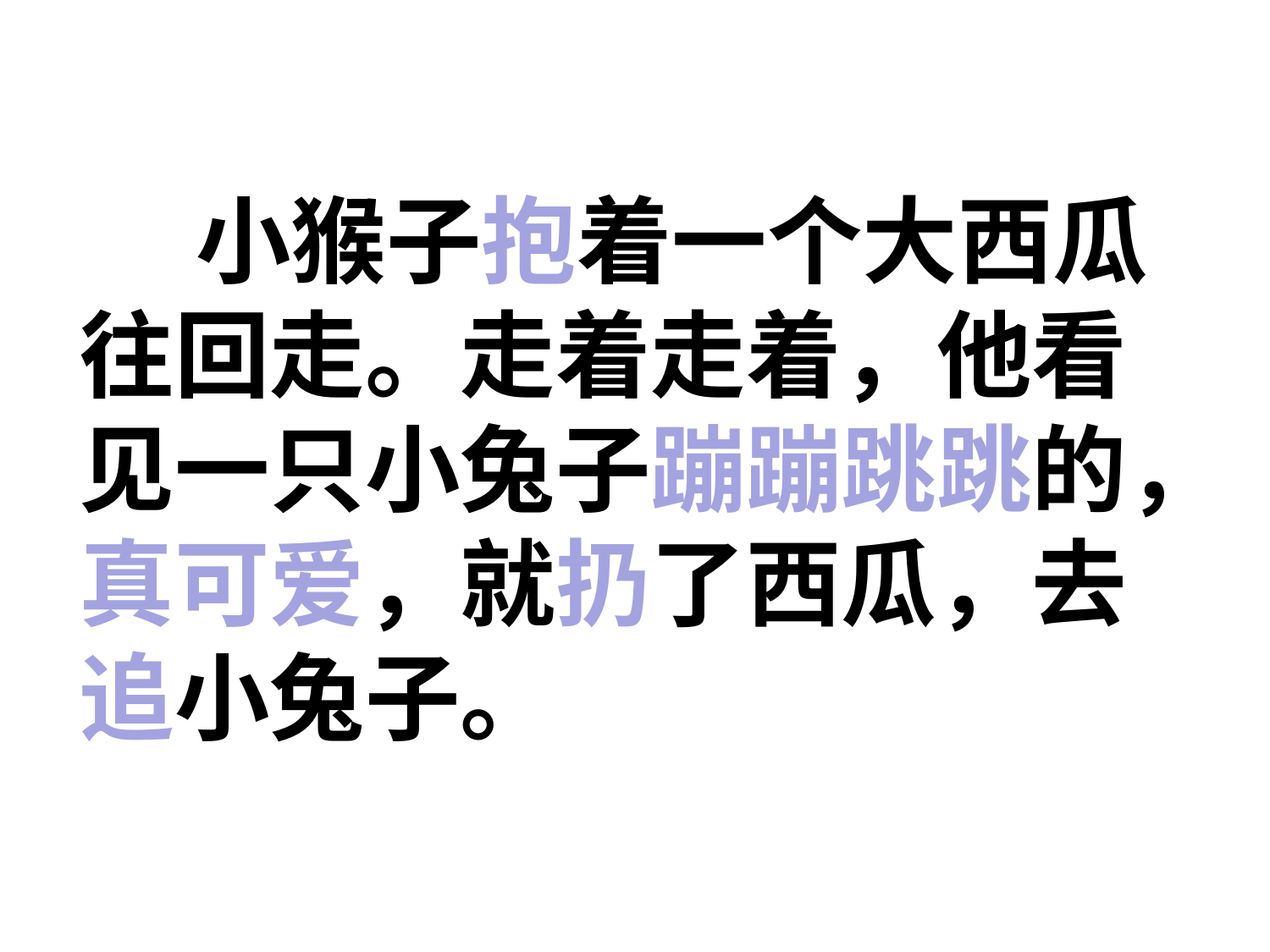

小猴子抱着一个大西瓜往回走。走着走着，他看见一只小兔子蹦蹦跳跳的，真可爱，就扔了西瓜，去追小兔子。